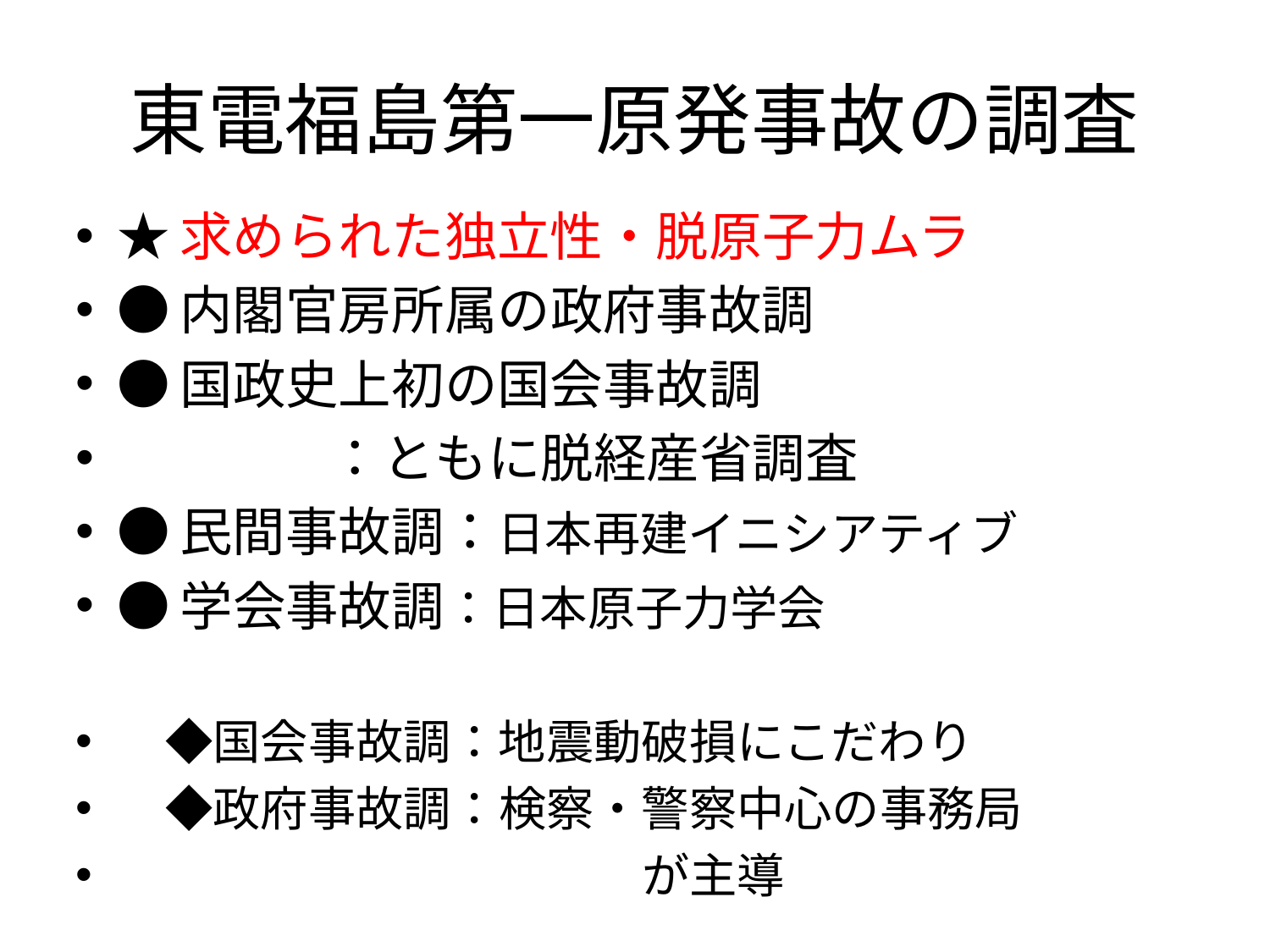

# 東電福島第一原発事故の調査
★求められた独立性・脱原子力ムラ
●内閣官房所属の政府事故調
●国政史上初の国会事故調
　　　　：ともに脱経産省調査
●民間事故調：日本再建イニシアティブ
●学会事故調：日本原子力学会

　◆国会事故調：地震動破損にこだわり
　◆政府事故調：検察・警察中心の事務局
　　　　　　　　　　　が主導